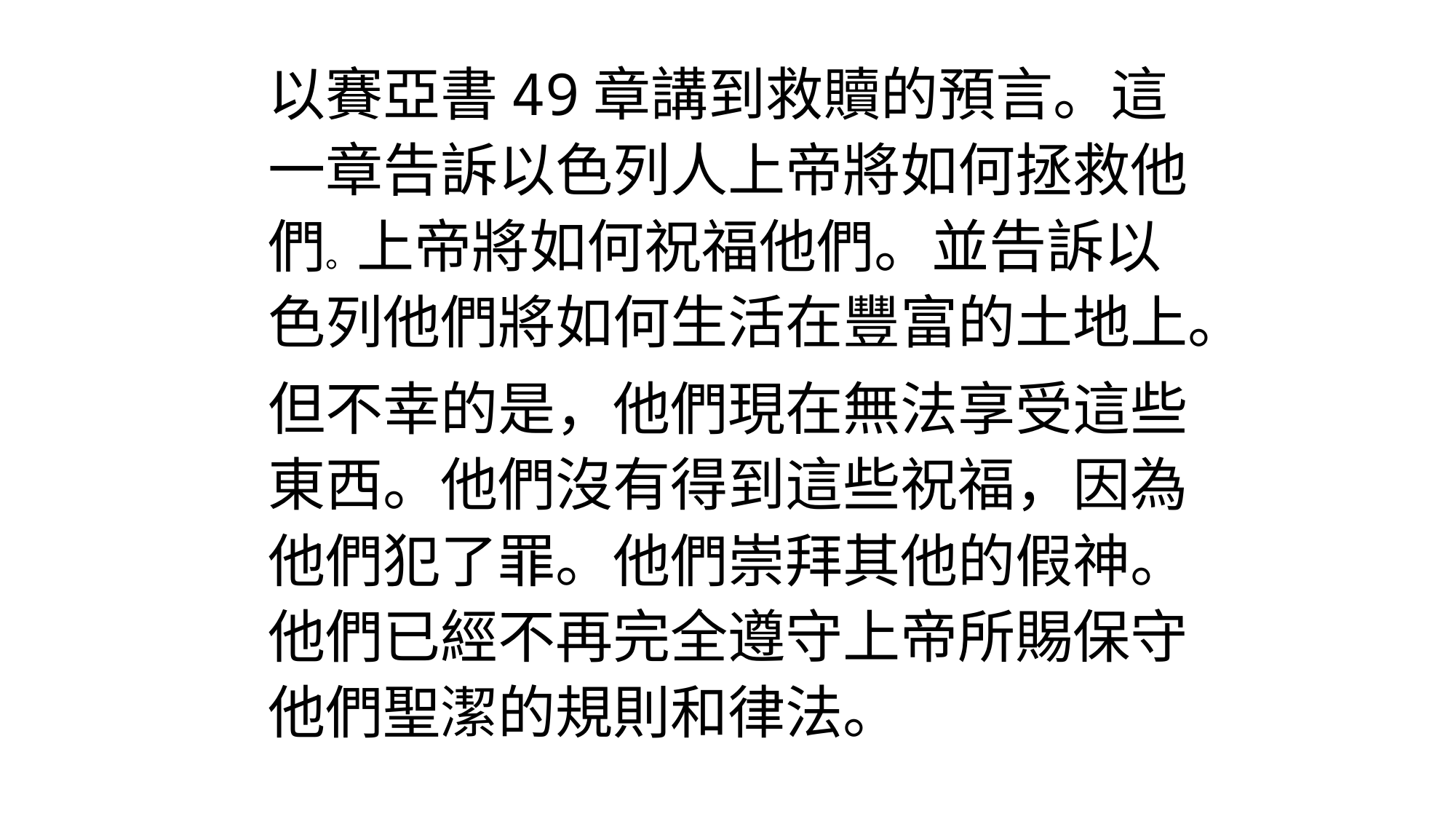

以賽亞書49章講到救贖的預言。這一章告訴以色列人上帝將如何拯救他們。上帝將如何祝福他們。並告訴以色列他們將如何生活在豐富的土地上。
但不幸的是，他們現在無法享受這些東西。他們沒有得到這些祝福，因為他們犯了罪。他們崇拜其他的假神。他們已經不再完全遵守上帝所賜保守他們聖潔的規則和律法。